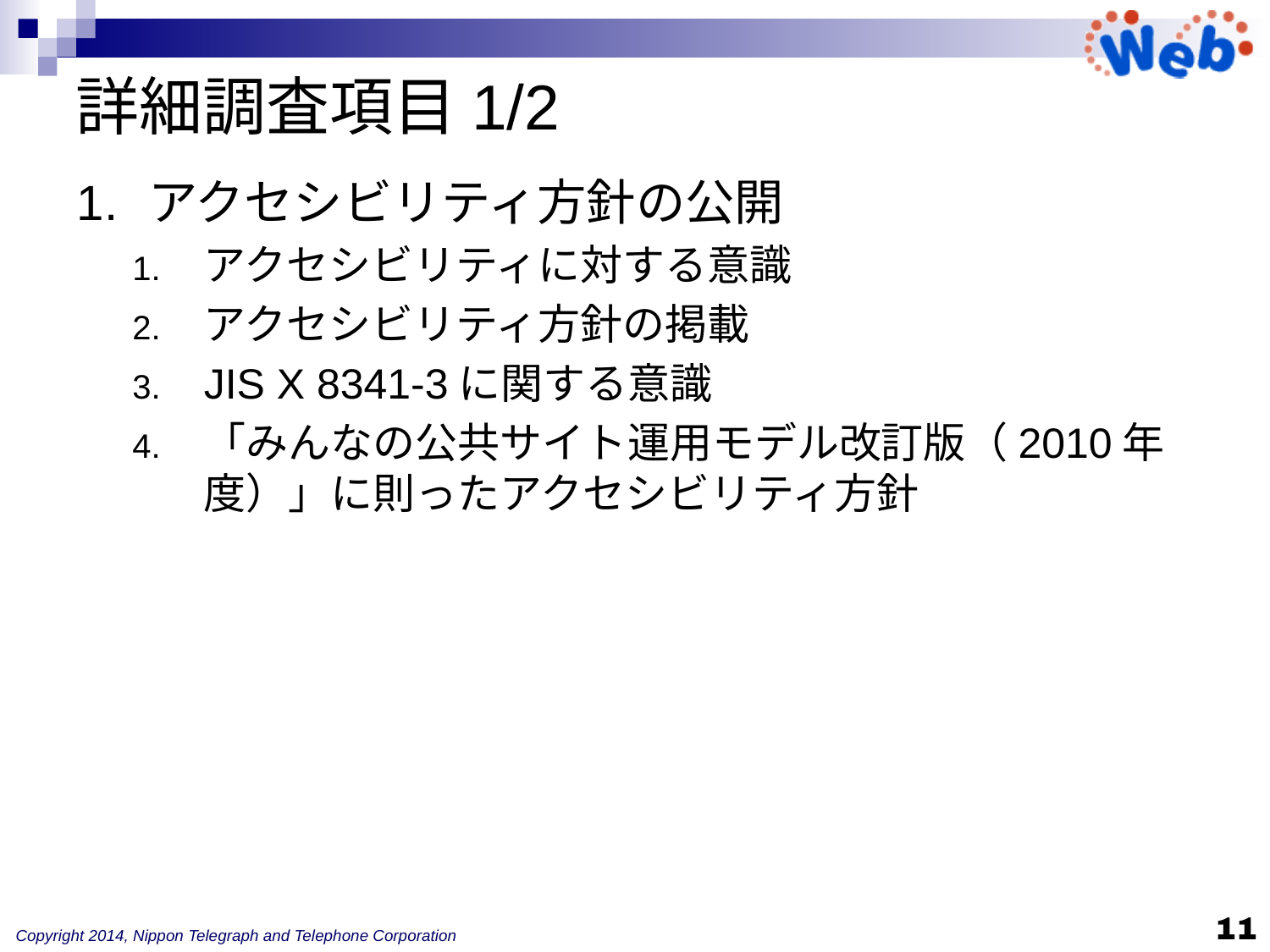

# 詳細調査項目1/2
アクセシビリティ方針の公開
アクセシビリティに対する意識
アクセシビリティ方針の掲載
JIS X 8341-3に関する意識
「みんなの公共サイト運用モデル改訂版（2010年度）」に則ったアクセシビリティ方針
11